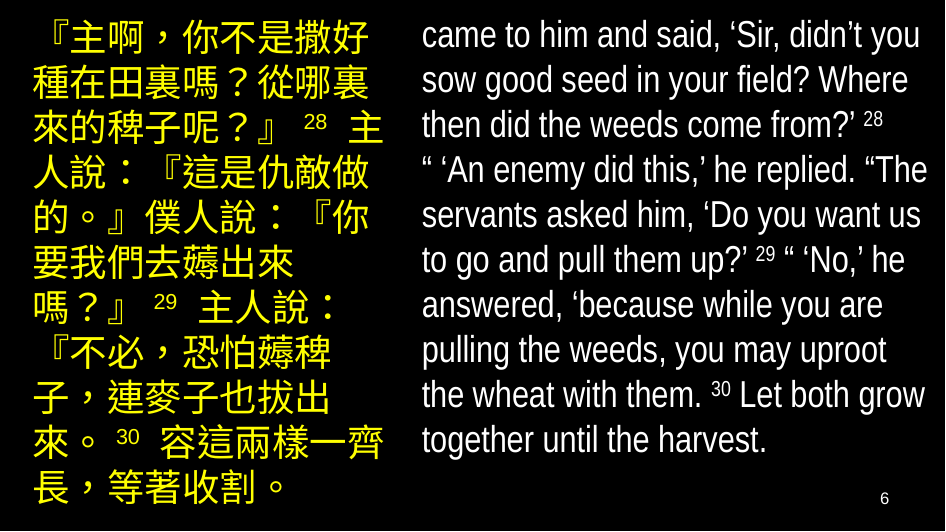

came to him and said, ‘Sir, didn’t you sow good seed in your field? Where then did the weeds come from?’ 28 “ ‘An enemy did this,’ he replied. “The servants asked him, ‘Do you want us to go and pull them up?’ 29 “ ‘No,’ he answered, ‘because while you are pulling the weeds, you may uproot the wheat with them. 30 Let both grow together until the harvest.
『主啊，你不是撒好種在田裏嗎？從哪裏來的稗子呢？』28 主人說：『這是仇敵做的。』僕人說：『你要我們去薅出來嗎？』29 主人說：『不必，恐怕薅稗子，連麥子也拔出來。30 容這兩樣一齊長，等著收割。
6